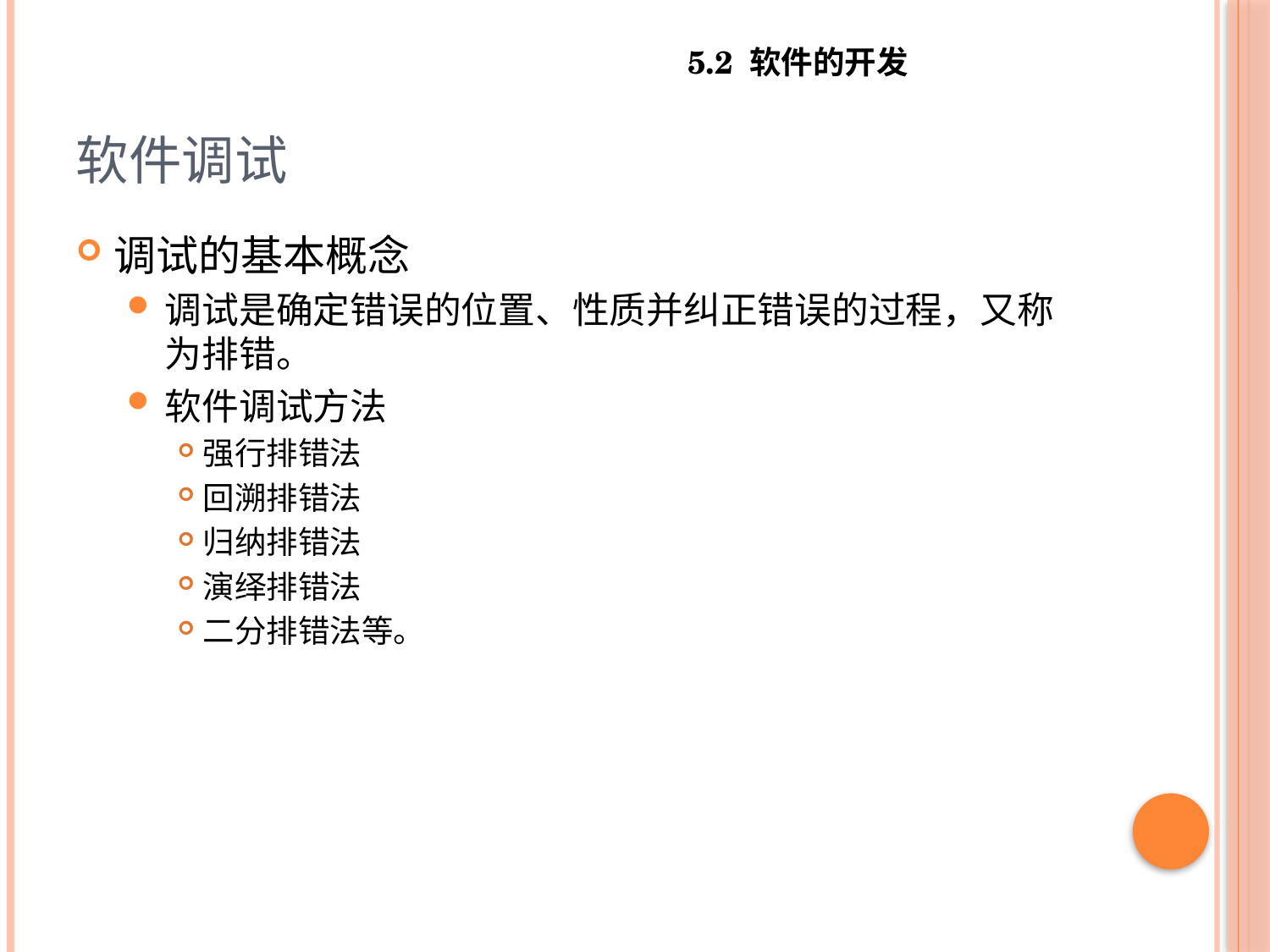

5.2 软件的开发
# 软件调试
调试的基本概念
调试是确定错误的位置、性质并纠正错误的过程，又称为排错。
软件调试方法
强行排错法
回溯排错法
归纳排错法
演绎排错法
二分排错法等。